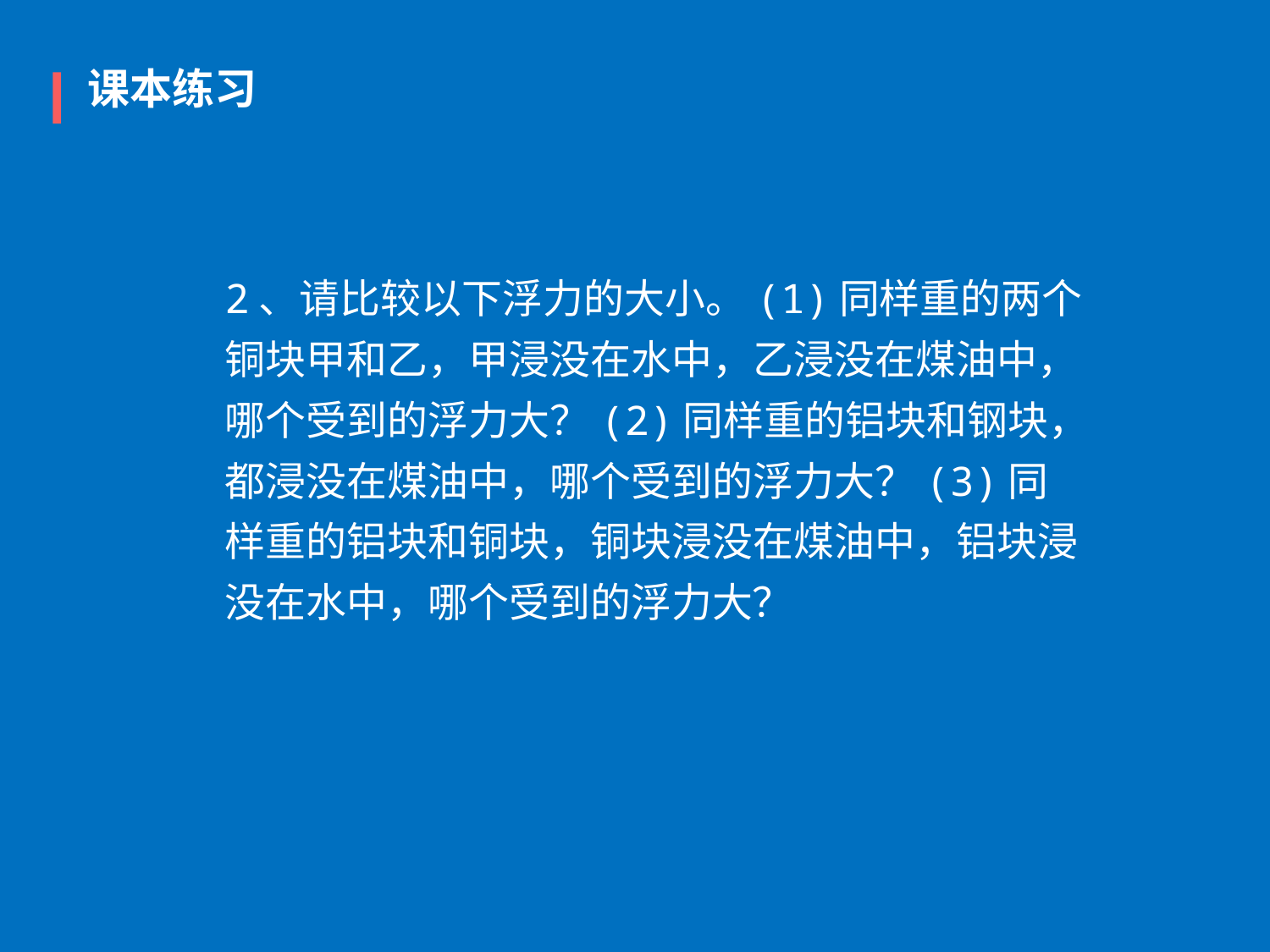

课本练习

2、请比较以下浮力的大小。(1)同样重的两个铜块甲和乙，甲浸没在水中，乙浸没在煤油中，哪个受到的浮力大？(2)同样重的铝块和钢块，都浸没在煤油中，哪个受到的浮力大？(3)同样重的铝块和铜块，铜块浸没在煤油中，铝块浸没在水中，哪个受到的浮力大？